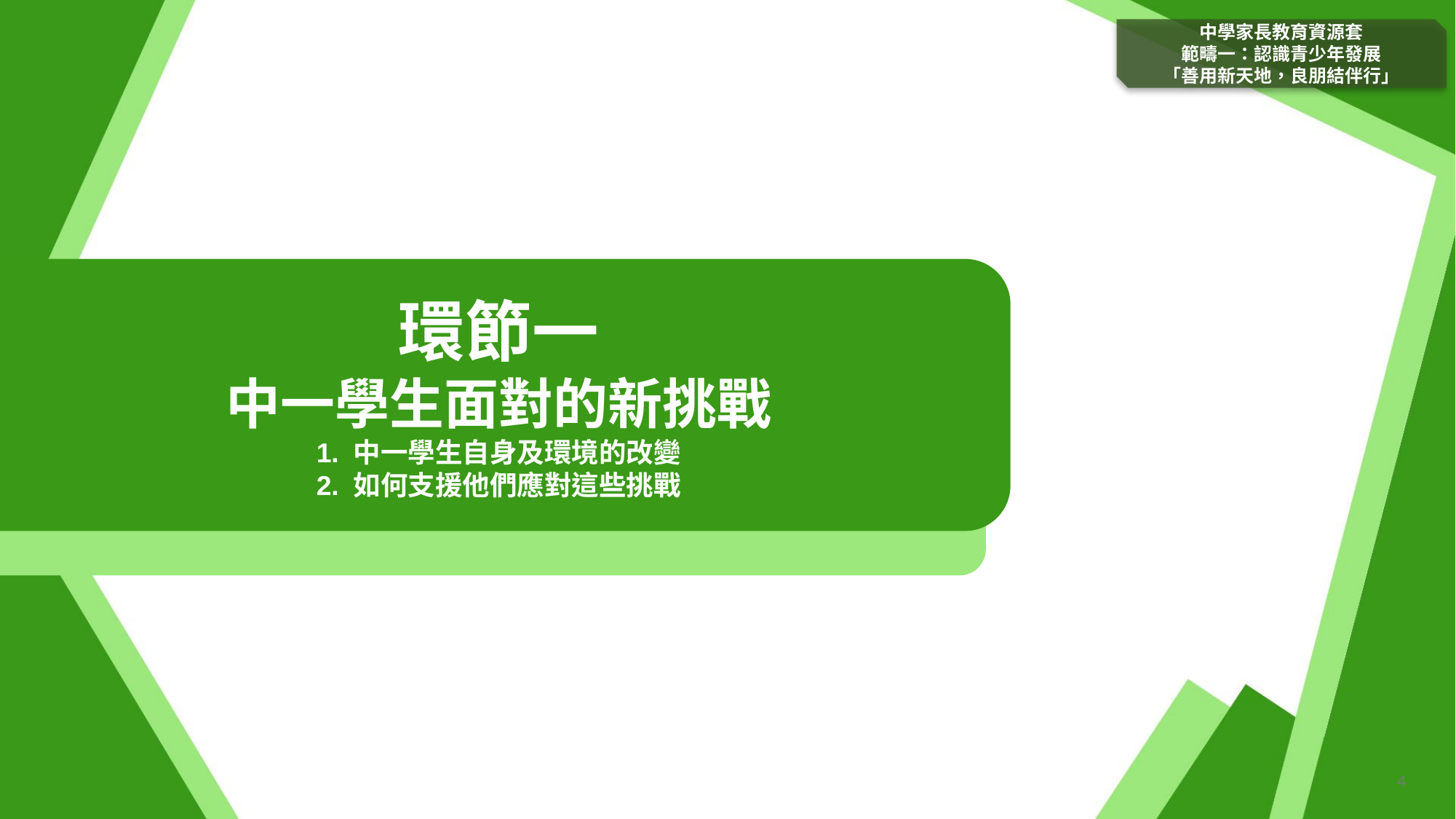

環節一
中一學生面對的新挑戰
1. 中一學生自身及環境的改變
2. 如何支援他們應對這些挑戰

中學家長教育資源套
範疇一：認識青少年發展
「善用新天地，良朋結伴行」
4